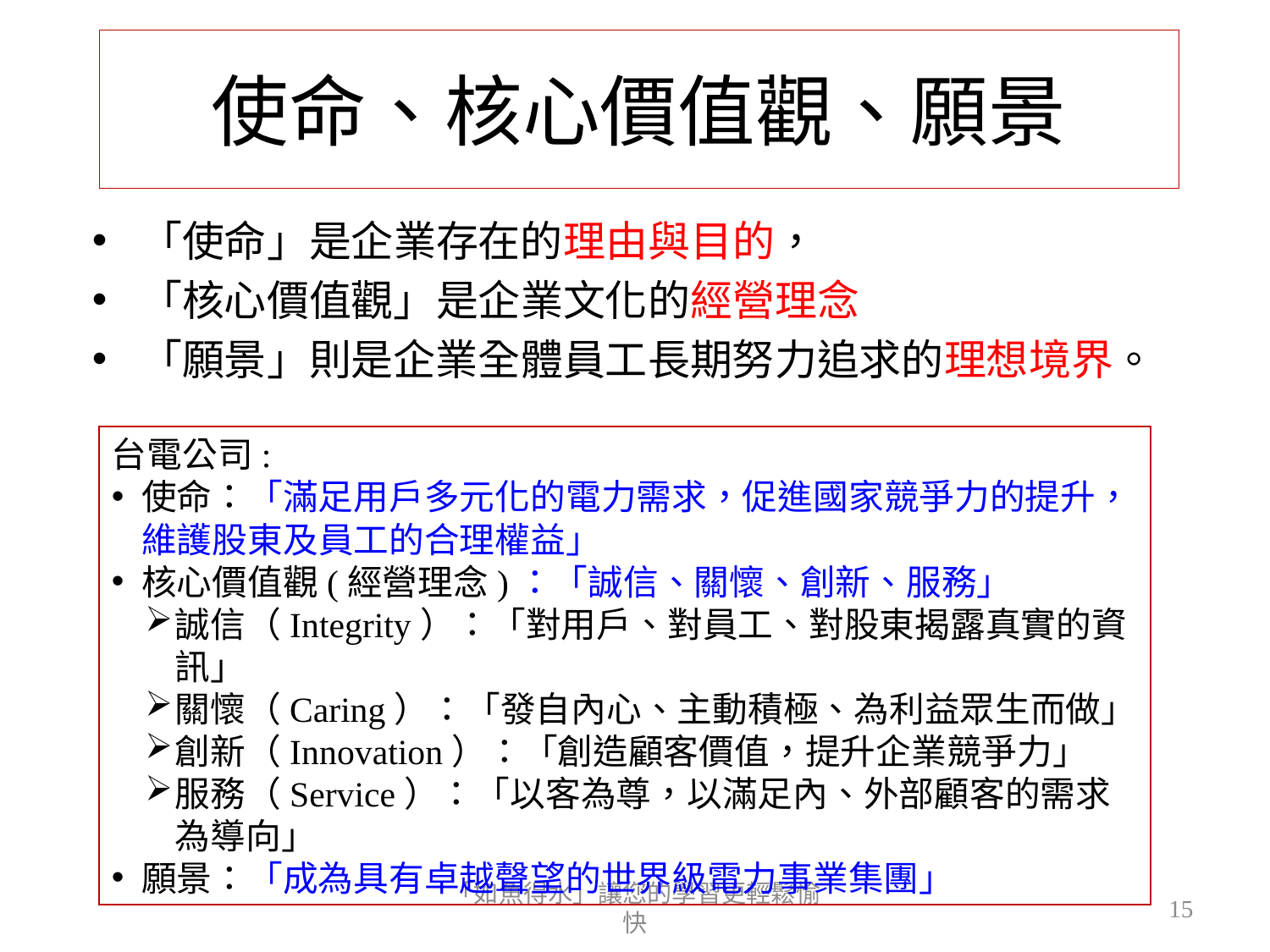

# 使命、核心價值觀、願景
「使命」是企業存在的理由與目的，
「核心價值觀」是企業文化的經營理念
「願景」則是企業全體員工長期努力追求的理想境界。

台電公司:
使命：「滿足用戶多元化的電力需求，促進國家競爭力的提升，維護股東及員工的合理權益」
核心價值觀(經營理念)：「誠信、關懷、創新、服務」
誠信（Integrity）：「對用戶、對員工、對股東揭露真實的資訊」
關懷（Caring）：「發自內心、主動積極、為利益眾生而做」
創新（Innovation）：「創造顧客價值，提升企業競爭力」
服務（Service）：「以客為尊，以滿足內、外部顧客的需求為導向」
願景：「成為具有卓越聲望的世界級電力事業集團」
「如魚得水」讓您的學習更輕鬆愉快
15